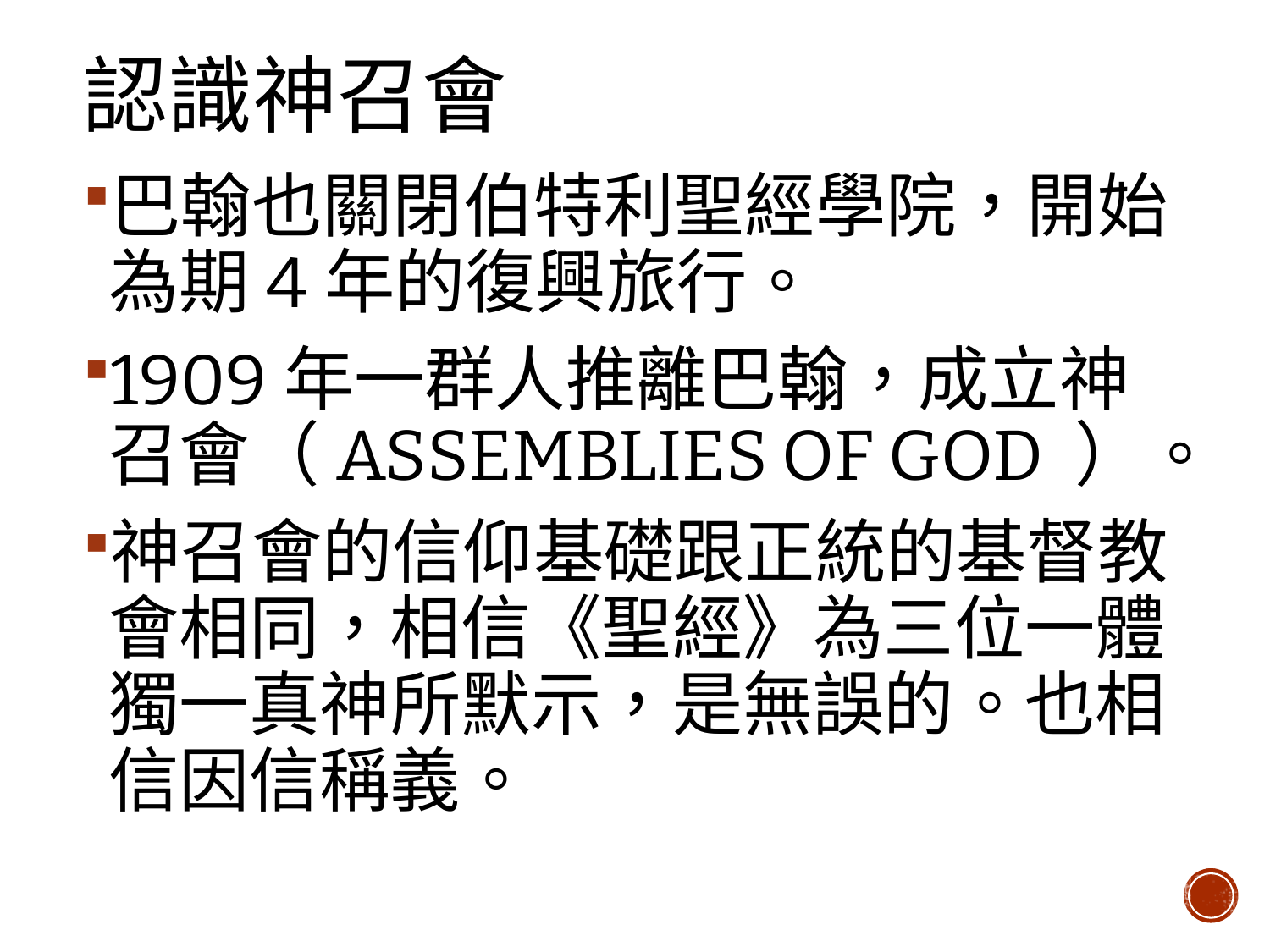

# 認識神召會
巴翰也關閉伯特利聖經學院，開始為期4年的復興旅行。
1909年一群人推離巴翰，成立神召會（ASSEMBLIES OF GOD ）。
神召會的信仰基礎跟正統的基督教會相同，相信《聖經》為三位一體獨一真神所默示，是無誤的。也相信因信稱義。